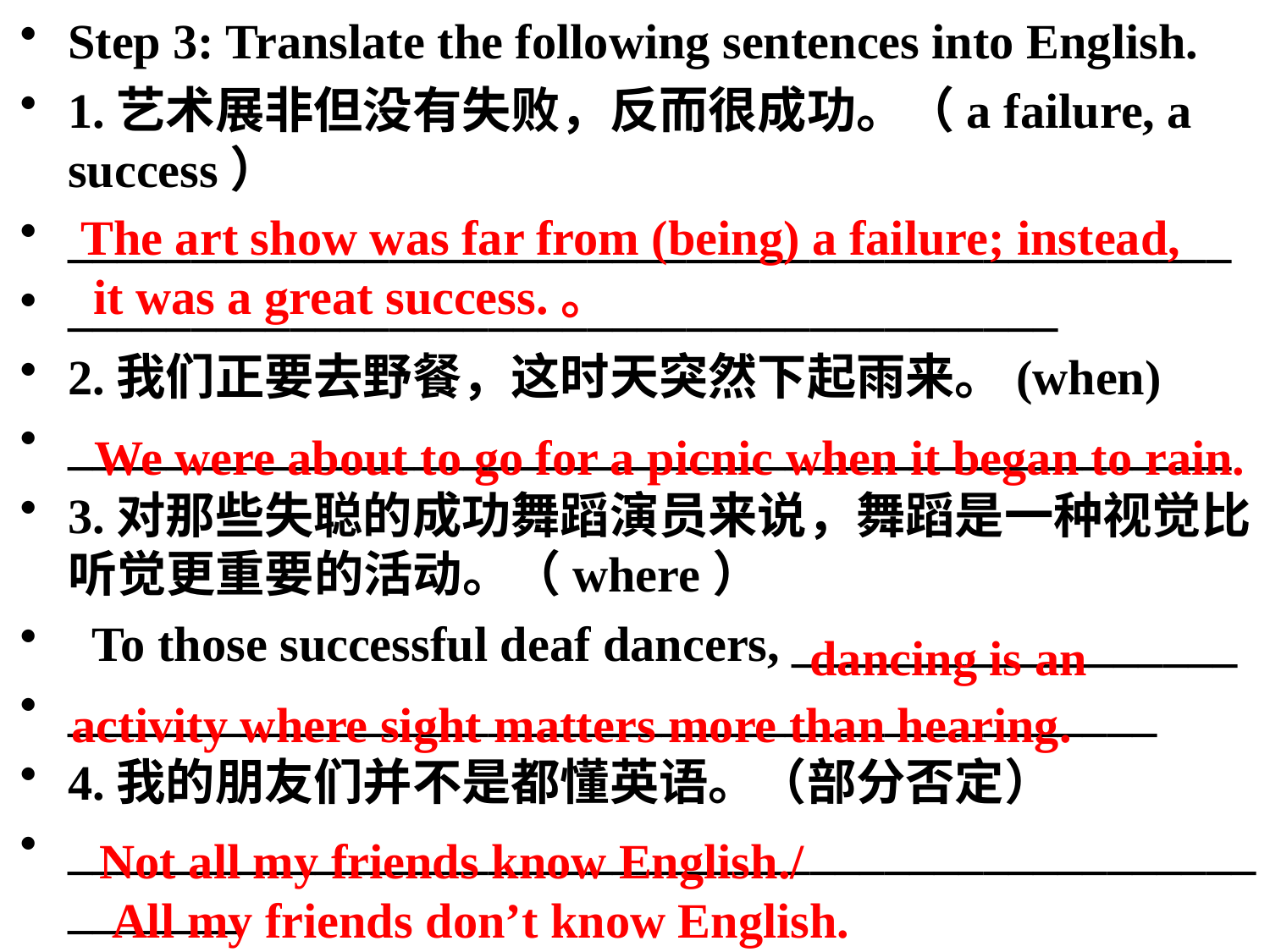

Step 3: Translate the following sentences into English.
1.艺术展非但没有失败，反而很成功。（a failure, a success）
_______________________________________________
________________________________________
2.我们正要去野餐，这时天突然下起雨来。(when)
_______________________________________________
3.对那些失聪的成功舞蹈演员来说，舞蹈是一种视觉比听觉更重要的活动。（where）
  To those successful deaf dancers, __________________
____________________________________________
4.我的朋友们并不是都懂英语。（部分否定）
_______________________________________________________

The art show was far from (being) a failure; instead,
 it was a great success.。
We were about to go for a picnic when it began to rain.
dancing is an
 activity where sight matters more than hearing.
Not all my friends know English./
 All my friends don’t know English.